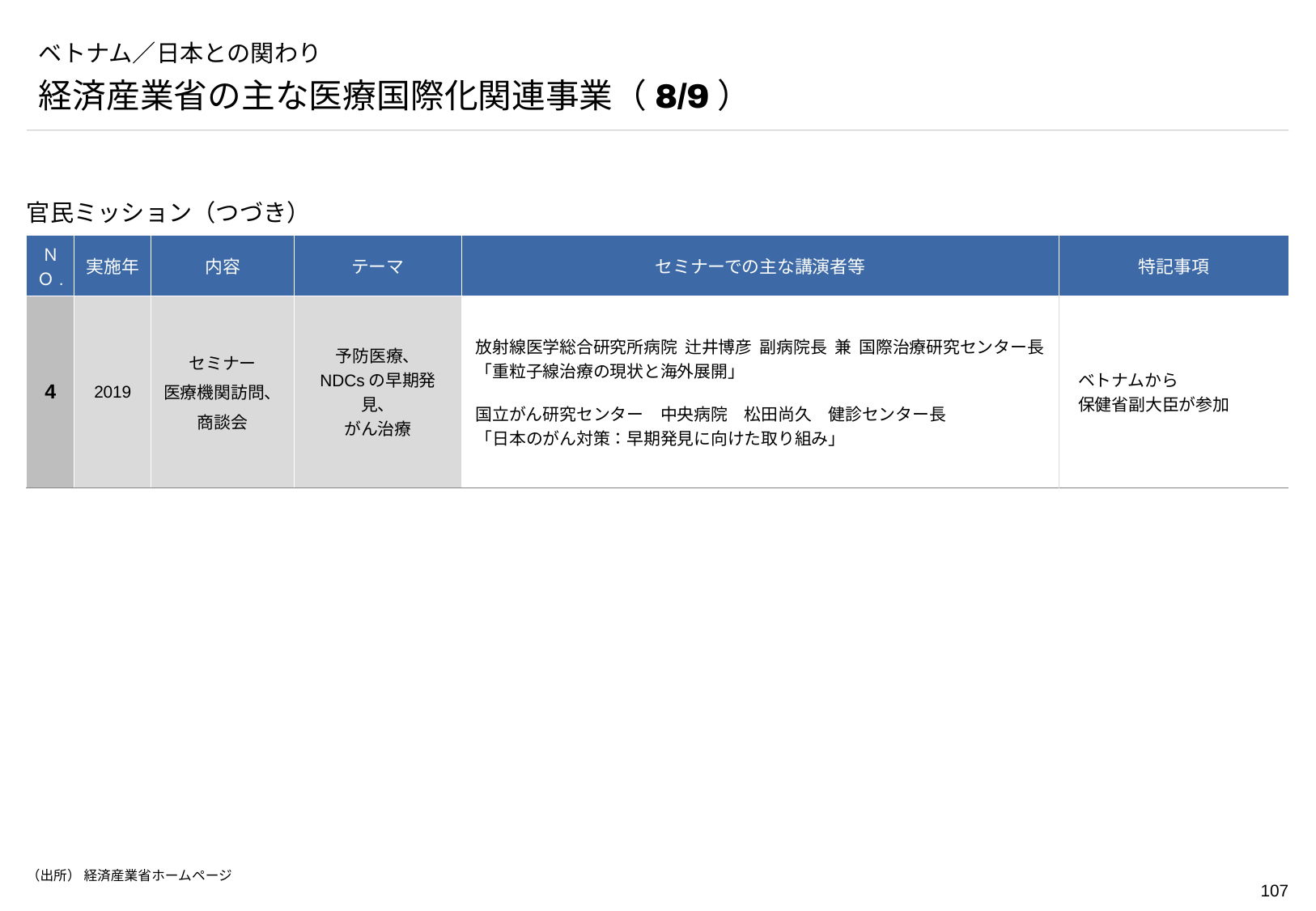

# ベトナム／日本との関わり
経済産業省の主な医療国際化関連事業（8/9）
官民ミッション（つづき）
| ＮＯ. | 実施年 | 内容 | テーマ | セミナーでの主な講演者等 | 特記事項 |
| --- | --- | --- | --- | --- | --- |
| 4 | 2019 | セミナー 医療機関訪問、 商談会 | 予防医療、 NDCsの早期発見、 がん治療 | 放射線医学総合研究所病院 辻井博彦 副病院長 兼 国際治療研究センター長 「重粒子線治療の現状と海外展開」 国立がん研究センター　中央病院　松田尚久　健診センター長 「日本のがん対策：早期発見に向けた取り組み」 | ベトナムから 保健省副大臣が参加 |
（出所） 経済産業省ホームページ